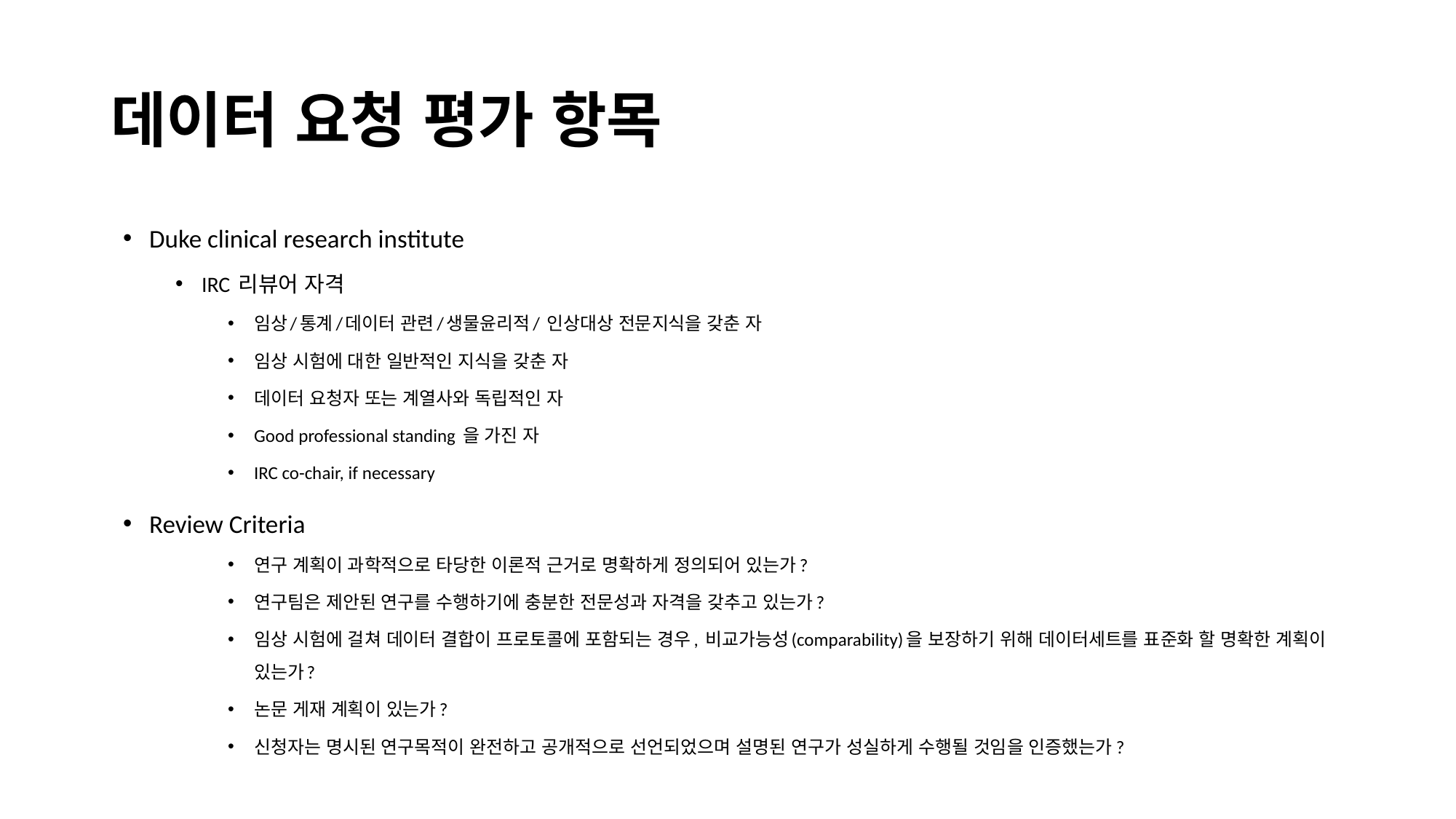

# 데이터 요청 평가 항목
Duke clinical research institute
IRC 리뷰어 자격
임상/통계/데이터 관련/생물윤리적/ 인상대상 전문지식을 갖춘 자
임상 시험에 대한 일반적인 지식을 갖춘 자
데이터 요청자 또는 계열사와 독립적인 자
Good professional standing 을 가진 자
IRC co-chair, if necessary
Review Criteria
연구 계획이 과학적으로 타당한 이론적 근거로 명확하게 정의되어 있는가?
연구팀은 제안된 연구를 수행하기에 충분한 전문성과 자격을 갖추고 있는가?
임상 시험에 걸쳐 데이터 결합이 프로토콜에 포함되는 경우, 비교가능성(comparability)을 보장하기 위해 데이터세트를 표준화 할 명확한 계획이 있는가?
논문 게재 계획이 있는가?
신청자는 명시된 연구목적이 완전하고 공개적으로 선언되었으며 설명된 연구가 성실하게 수행될 것임을 인증했는가?